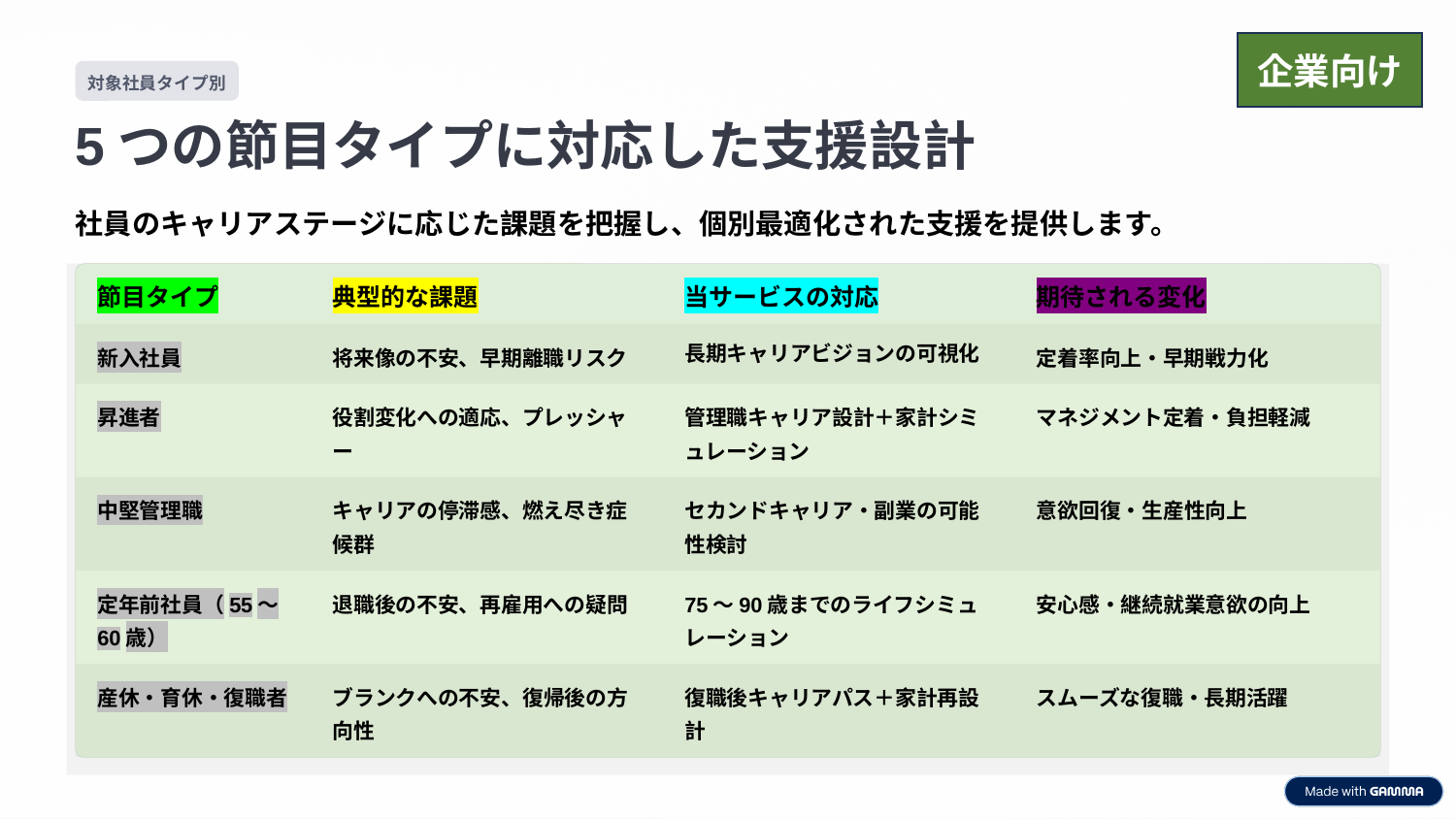

企業向け

対象社員タイプ別
5つの節目タイプに対応した支援設計
社員のキャリアステージに応じた課題を把握し、個別最適化された支援を提供します。

節目タイプ
典型的な課題
当サービスの対応
期待される変化

長期キャリアビジョンの可視化
新入社員
将来像の不安、早期離職リスク
定着率向上・早期戦力化

昇進者
役割変化への適応、プレッシャー
管理職キャリア設計＋家計シミュレーション
マネジメント定着・負担軽減

中堅管理職
キャリアの停滞感、燃え尽き症候群
セカンドキャリア・副業の可能性検討
意欲回復・生産性向上

定年前社員（55〜60歳）
退職後の不安、再雇用への疑問
75〜90歳までのライフシミュレーション
安心感・継続就業意欲の向上

産休・育休・復職者
ブランクへの不安、復帰後の方向性
復職後キャリアパス＋家計再設計
スムーズな復職・長期活躍